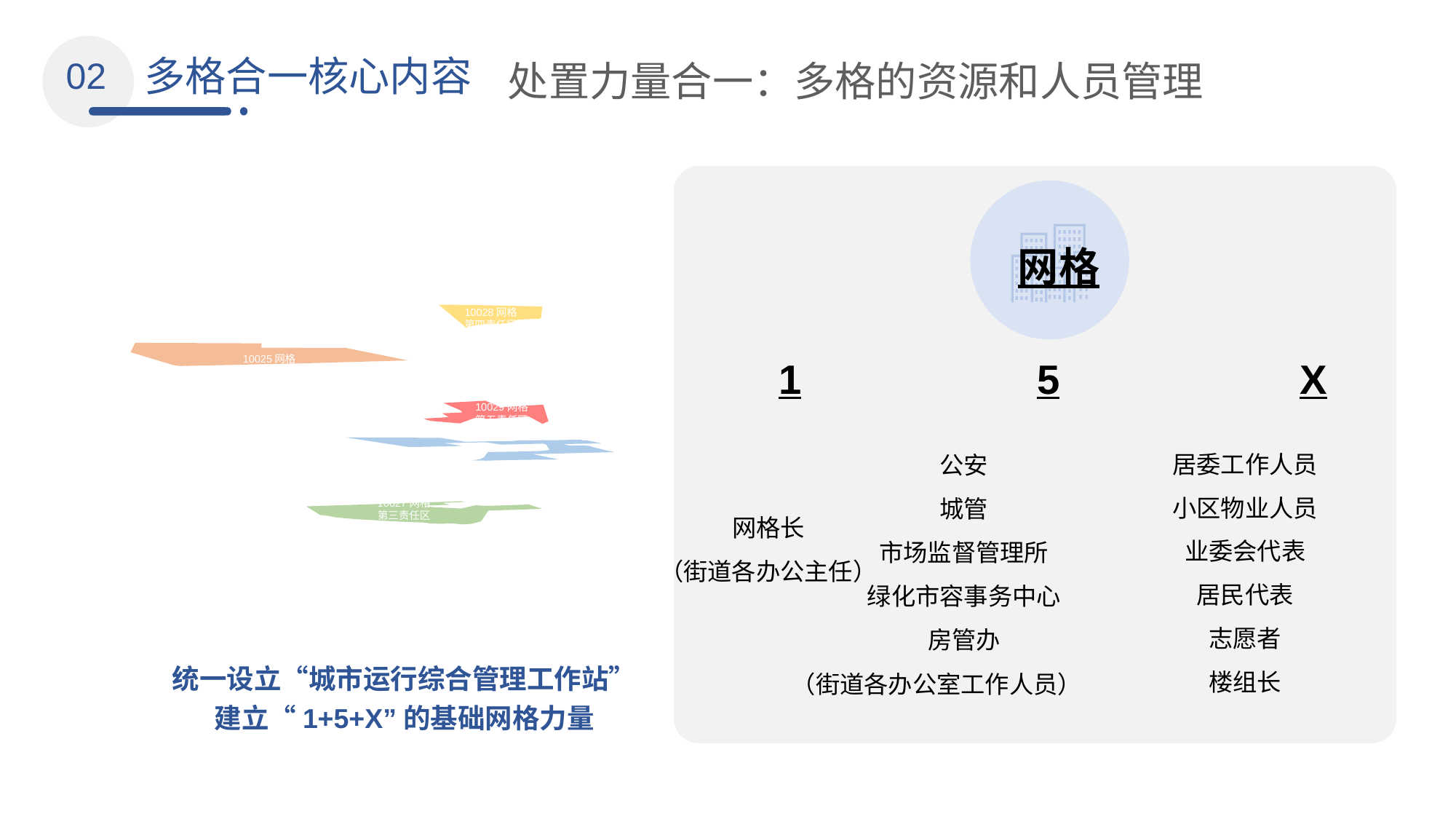

多格合一核心内容
02
处置力量合一：多格的资源和人员管理

网格
10028网格
第四责任区

10026网格
第二责任区

10025网格
第一责任区
10029网格
第五责任区

10027网格
第三责任区

1
5
X
居委工作人员
小区物业人员
业委会代表
居民代表
志愿者
楼组长
公安
城管
市场监督管理所
绿化市容事务中心
房管办

网格长
（街道各办公主任）
（街道各办公室工作人员）
统一设立“城市运行综合管理工作站”
建立“1+5+X”的基础网格力量